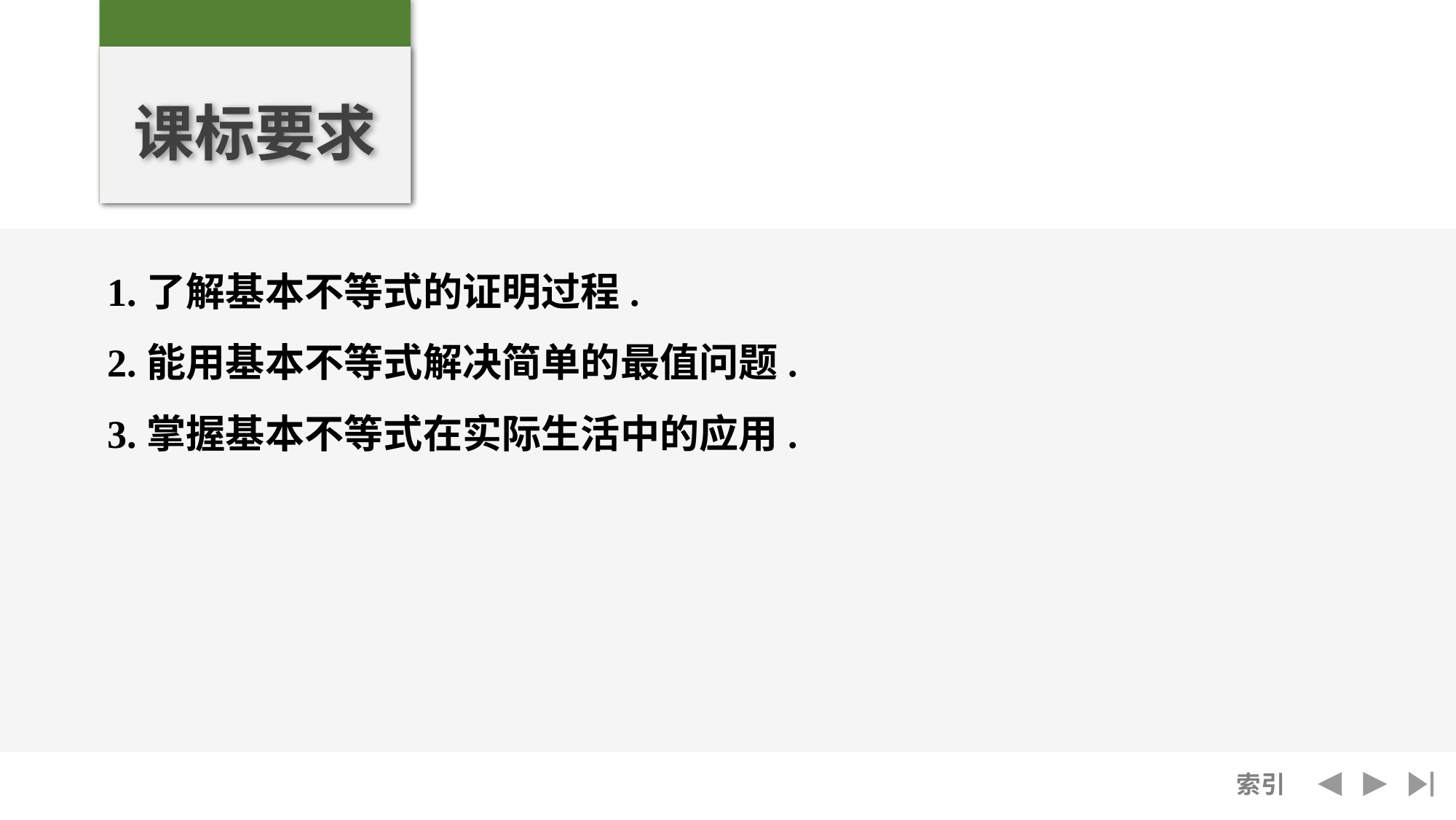

1.了解基本不等式的证明过程.
2.能用基本不等式解决简单的最值问题.
3.掌握基本不等式在实际生活中的应用.